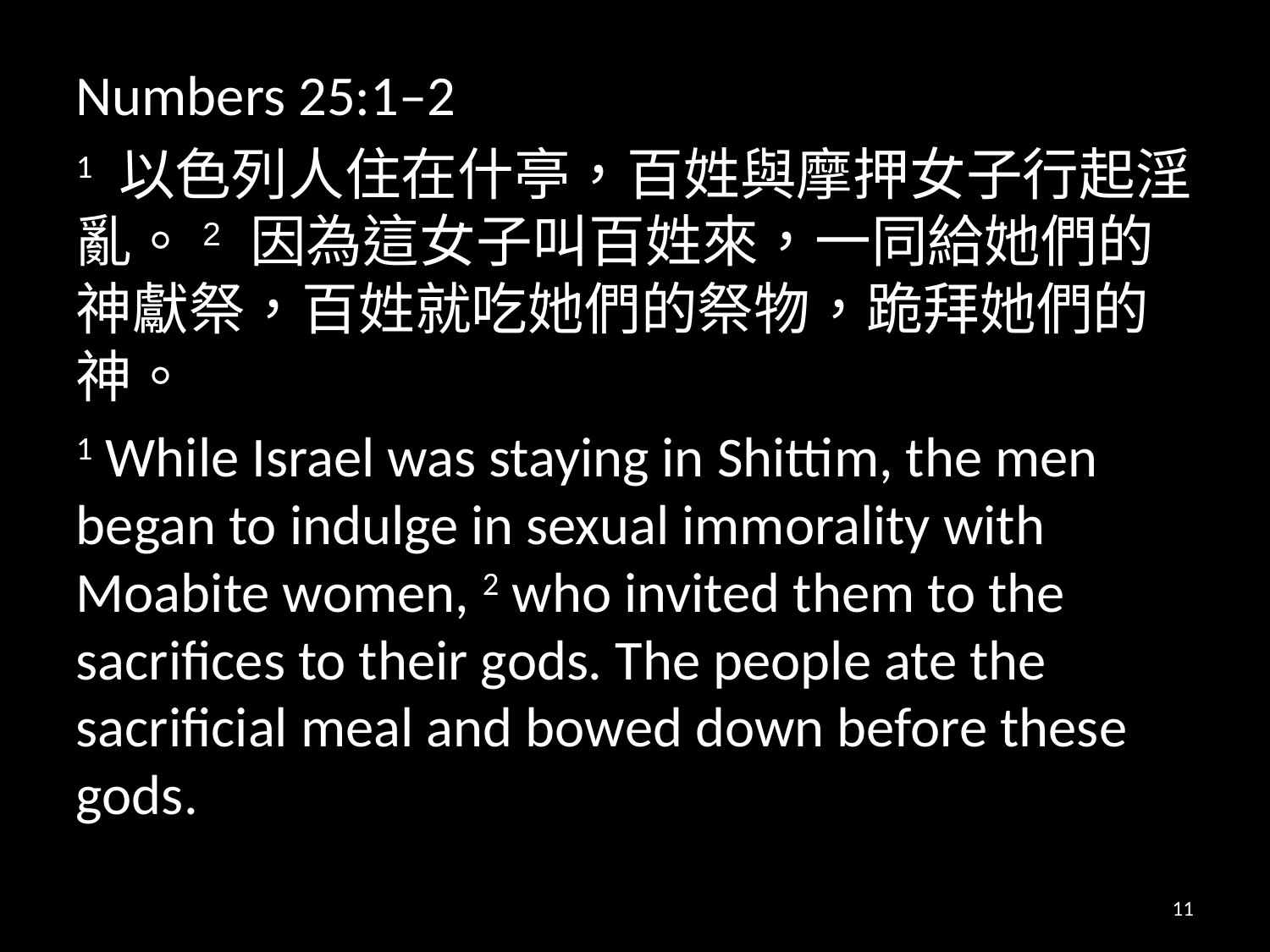

Numbers 25:1–2
1 以色列人住在什亭，百姓與摩押女子行起淫亂。2 因為這女子叫百姓來，一同給她們的神獻祭，百姓就吃她們的祭物，跪拜她們的神。
1 While Israel was staying in Shittim, the men began to indulge in sexual immorality with Moabite women, 2 who invited them to the sacrifices to their gods. The people ate the sacrificial meal and bowed down before these gods.

11